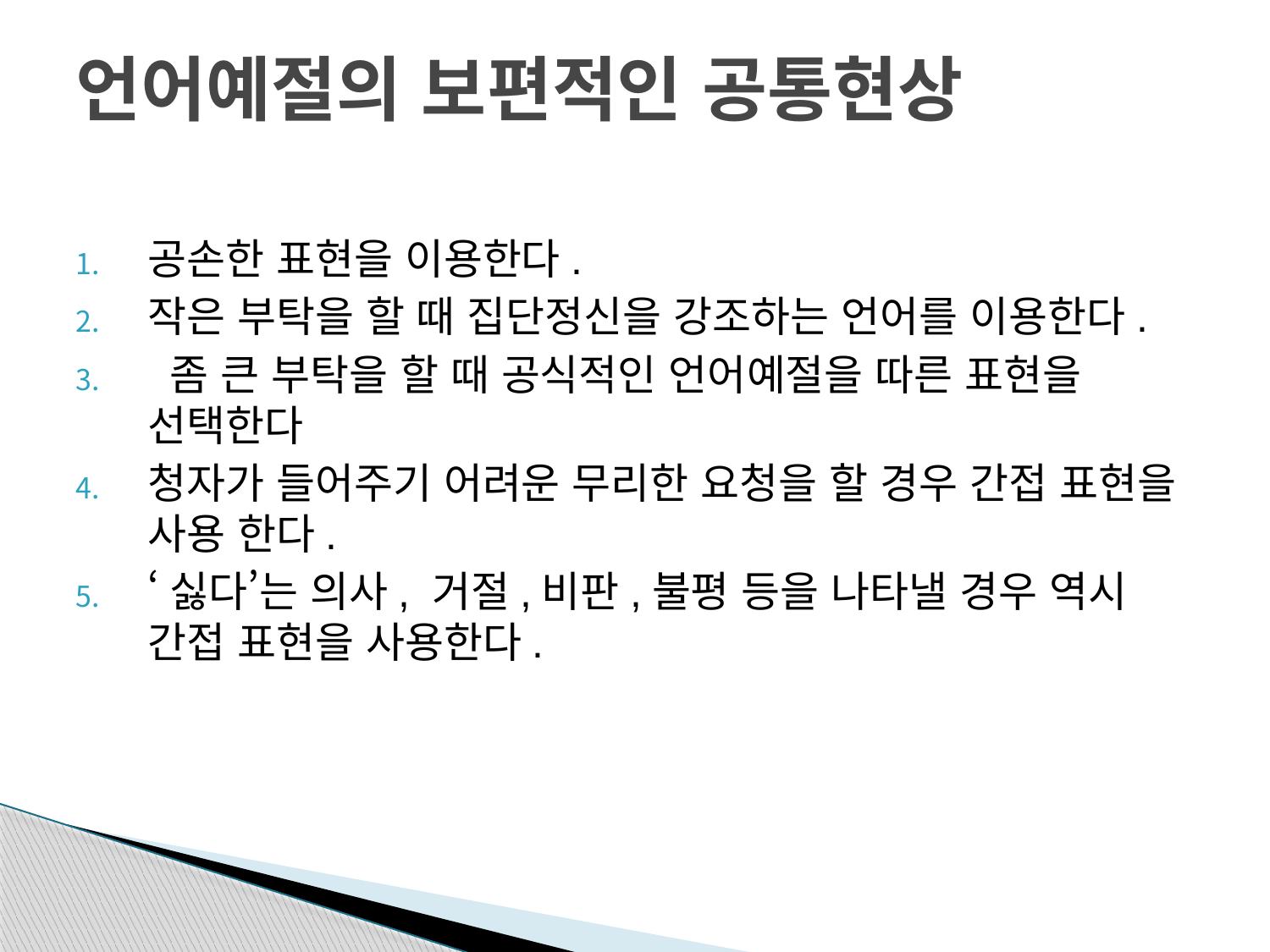

# 언어예절의 보편적인 공통현상
공손한 표현을 이용한다.
작은 부탁을 할 때 집단정신을 강조하는 언어를 이용한다.
 좀 큰 부탁을 할 때 공식적인 언어예절을 따른 표현을 선택한다
청자가 들어주기 어려운 무리한 요청을 할 경우 간접 표현을 사용 한다.
‘싫다’는 의사, 거절,비판,불평 등을 나타낼 경우 역시 간접 표현을 사용한다.